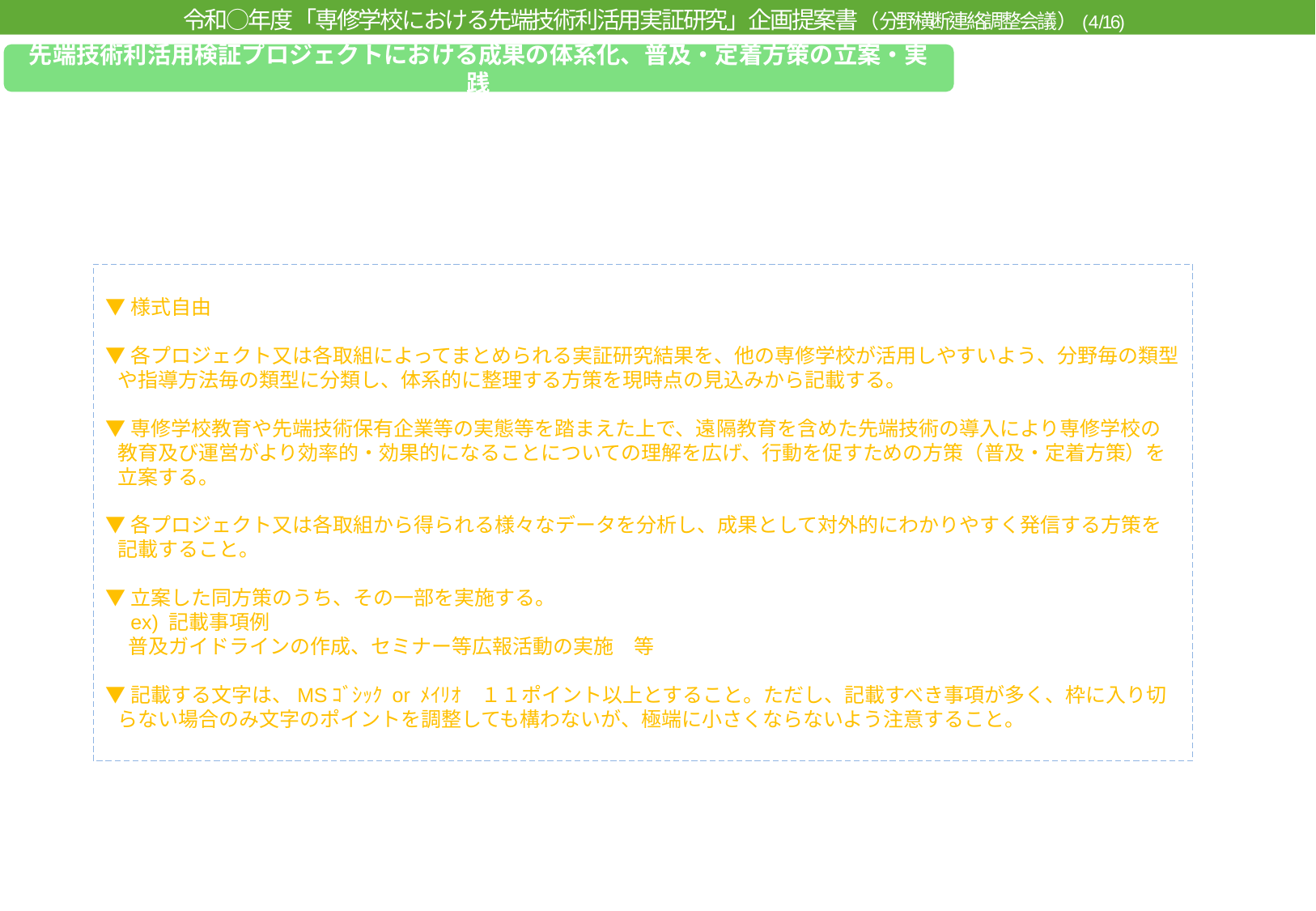

令和○年度「専修学校における先端技術利活用実証研究」企画提案書（分野横断連絡調整会議）(4/16)
先端技術利活用検証プロジェクトにおける成果の体系化、普及・定着方策の立案・実践

▼様式自由

▼各プロジェクト又は各取組によってまとめられる実証研究結果を、他の専修学校が活用しやすいよう、分野毎の類型や指導方法毎の類型に分類し、体系的に整理する方策を現時点の見込みから記載する。

▼専修学校教育や先端技術保有企業等の実態等を踏まえた上で、遠隔教育を含めた先端技術の導入により専修学校の教育及び運営がより効率的・効果的になることについての理解を広げ、行動を促すための方策（普及・定着方策）を立案する。

▼各プロジェクト又は各取組から得られる様々なデータを分析し、成果として対外的にわかりやすく発信する方策を記載すること。

▼立案した同方策のうち、その一部を実施する。
　ex) 記載事項例
普及ガイドラインの作成、セミナー等広報活動の実施　等

▼記載する文字は、MSｺﾞｼｯｸ or ﾒｲﾘｵ　１１ポイント以上とすること。ただし、記載すべき事項が多く、枠に入り切らない場合のみ文字のポイントを調整しても構わないが、極端に小さくならないよう注意すること。